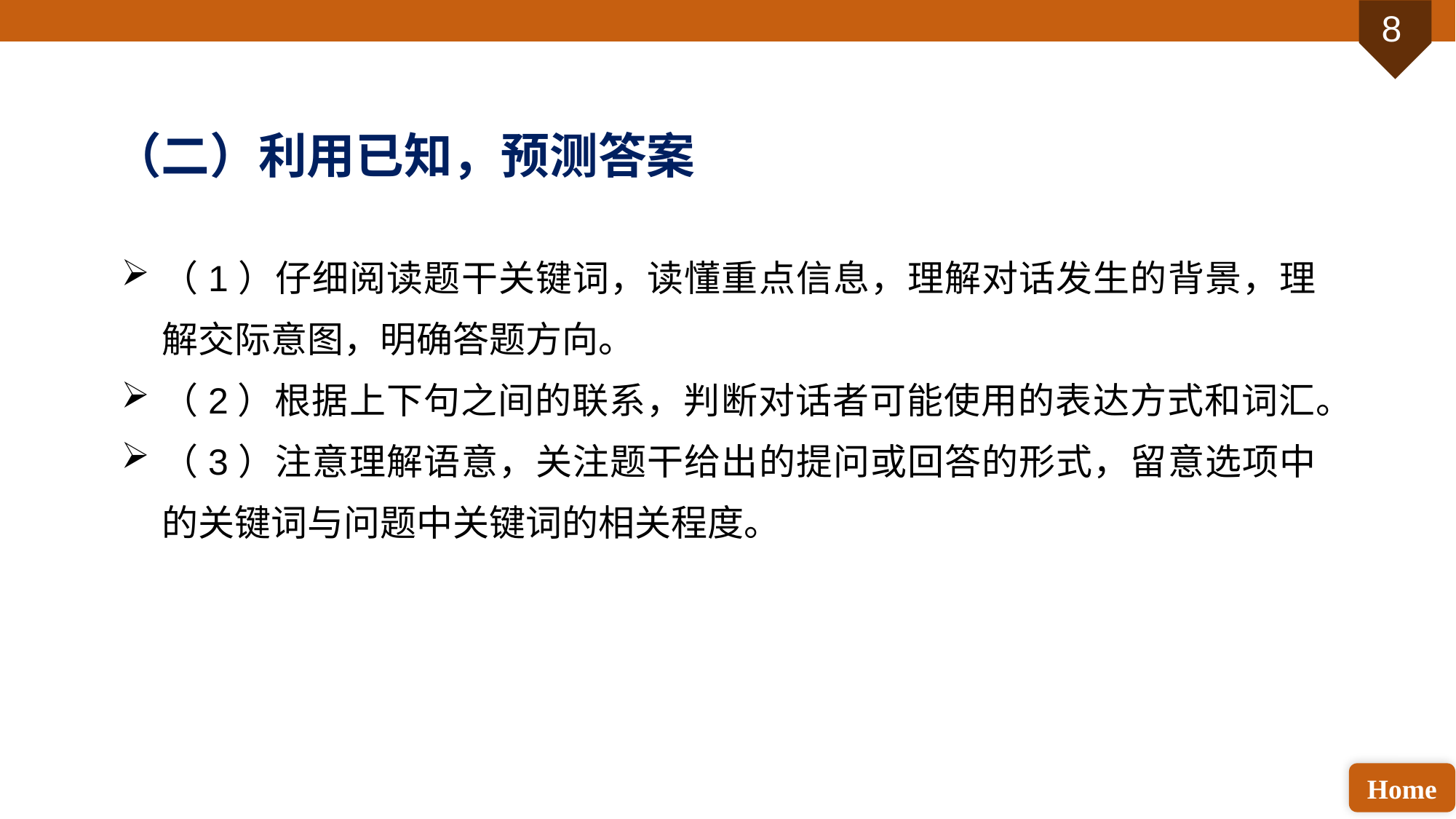

（二）利用已知，预测答案
（1）仔细阅读题干关键词，读懂重点信息，理解对话发生的背景，理解交际意图，明确答题方向。
（2）根据上下句之间的联系，判断对话者可能使用的表达方式和词汇。
（3）注意理解语意，关注题干给出的提问或回答的形式，留意选项中的关键词与问题中关键词的相关程度。